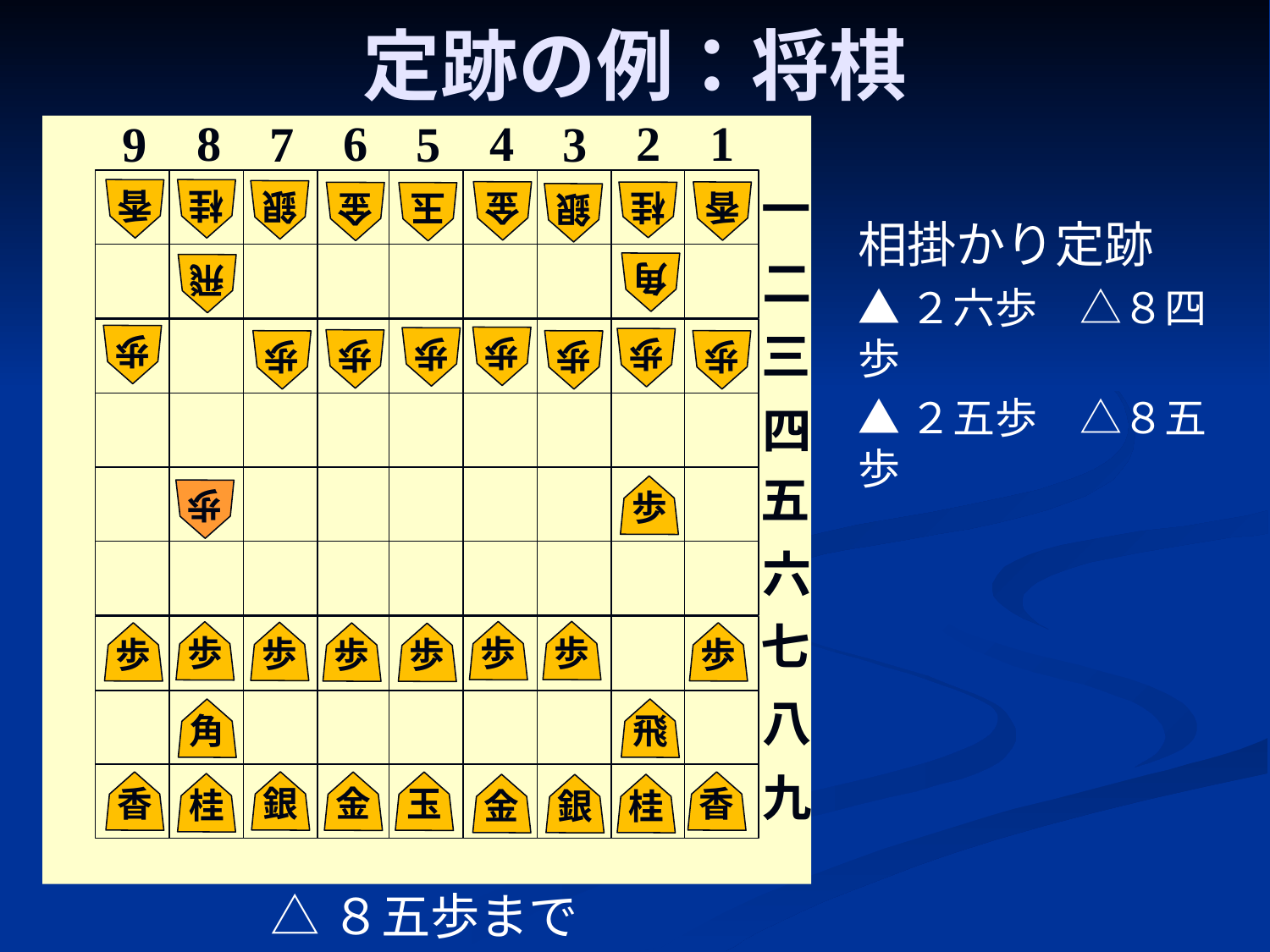

# 定跡の例：将棋
6
2
1
8
4
7
3
9
5

一

二
三

四
五

六

七

八

九

香
桂
銀
金
香
桂
金
玉
銀
相掛かり定跡
▲２六歩　△８四歩
▲２五歩　△８五歩
角
飛
歩
歩
歩
歩
歩
歩
歩
歩
歩
歩
歩
歩
歩
歩
歩
歩
歩
歩
角
飛
銀
香
香
金
玉
桂
金
桂
銀
△８五歩まで